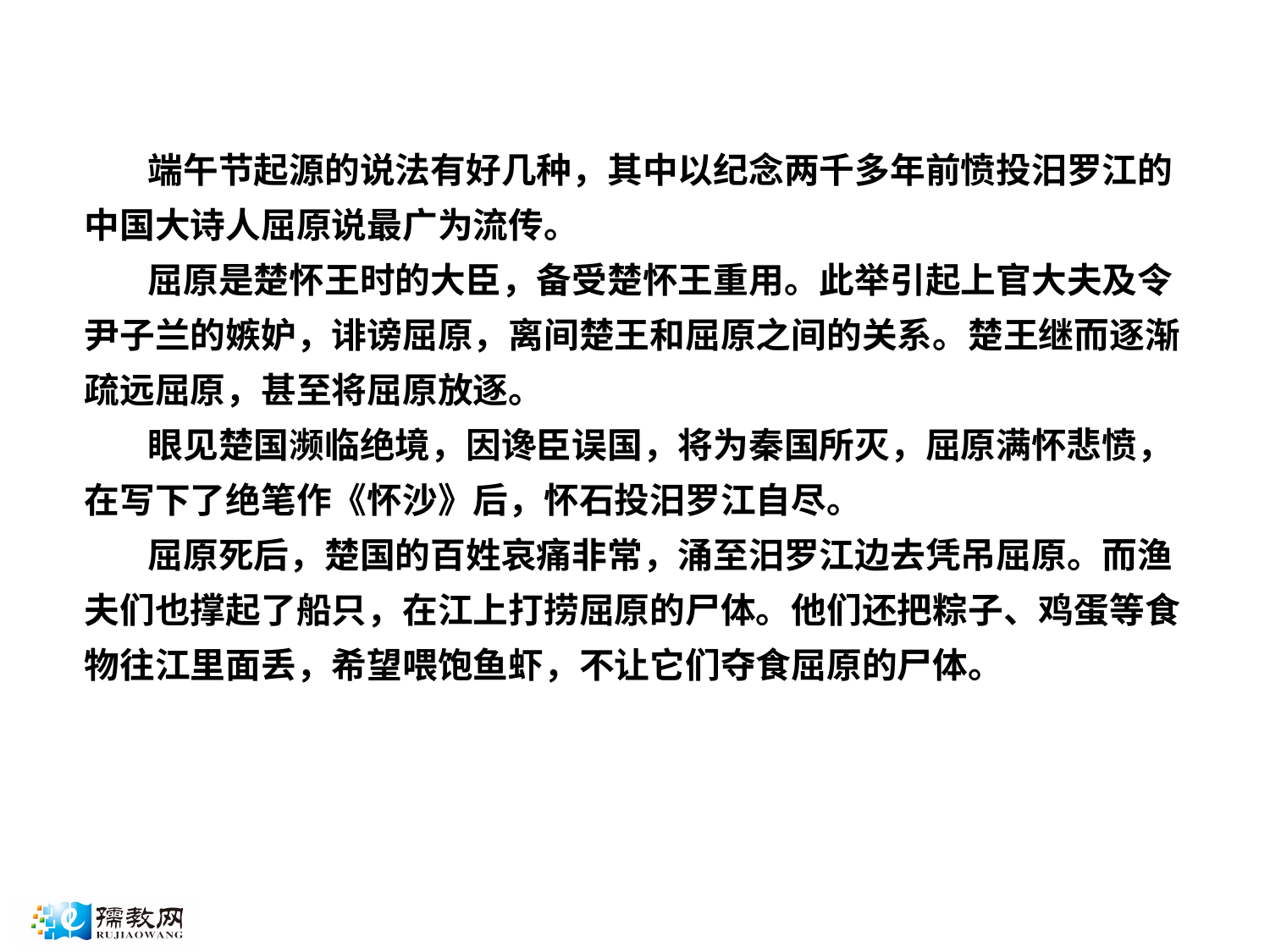

端午节起源的说法有好几种，其中以纪念两千多年前愤投汨罗江的中国大诗人屈原说最广为流传。
屈原是楚怀王时的大臣，备受楚怀王重用。此举引起上官大夫及令尹子兰的嫉妒，诽谤屈原，离间楚王和屈原之间的关系。楚王继而逐渐疏远屈原，甚至将屈原放逐。
眼见楚国濒临绝境，因谗臣误国，将为秦国所灭，屈原满怀悲愤，在写下了绝笔作《怀沙》后，怀石投汨罗江自尽。
屈原死后，楚国的百姓哀痛非常，涌至汨罗江边去凭吊屈原。而渔夫们也撑起了船只，在江上打捞屈原的尸体。他们还把粽子、鸡蛋等食物往江里面丢，希望喂饱鱼虾，不让它们夺食屈原的尸体。